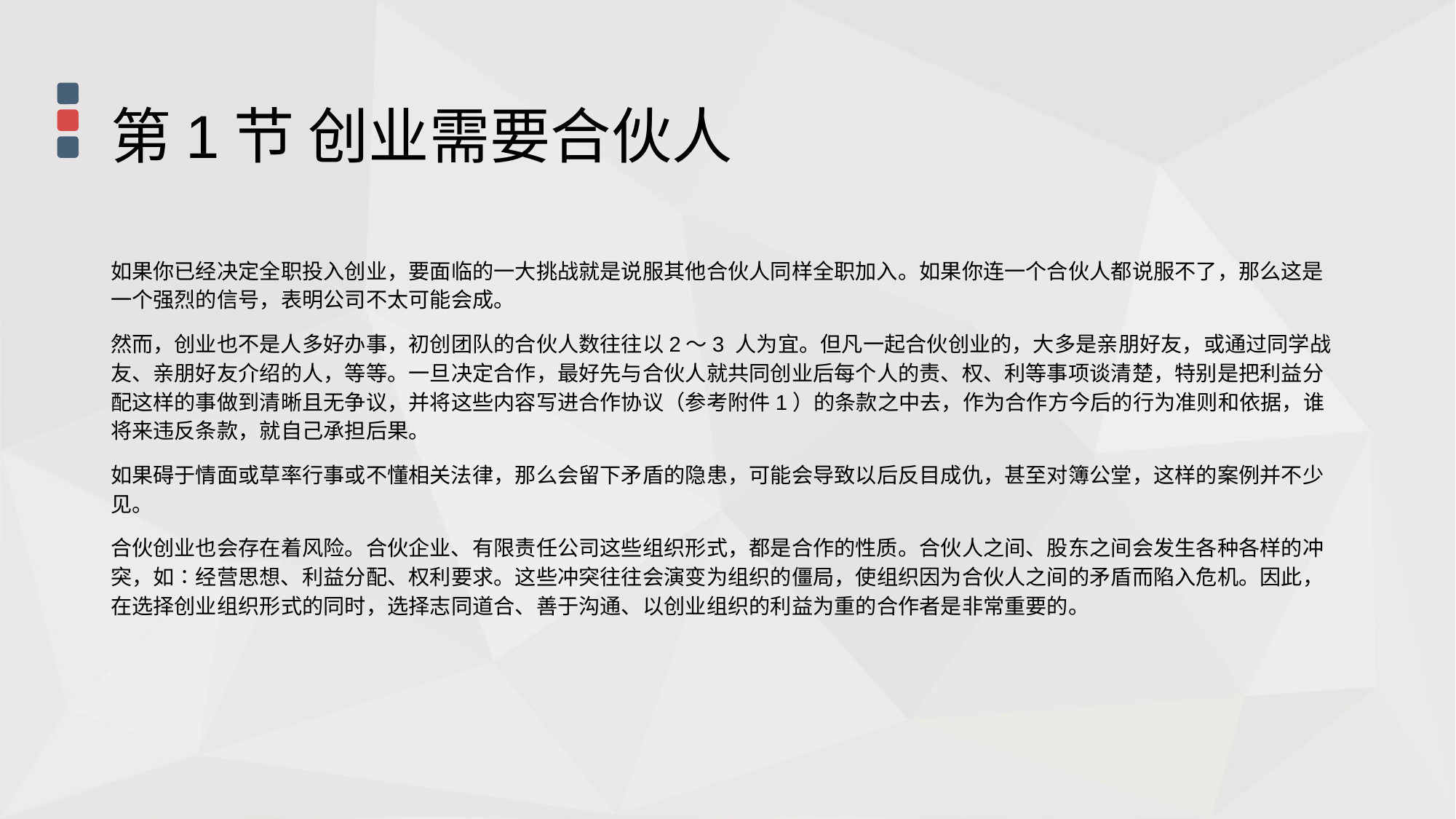

第1节 创业需要合伙人
如果你已经决定全职投入创业，要面临的一大挑战就是说服其他合伙人同样全职加入。如果你连一个合伙人都说服不了，那么这是一个强烈的信号，表明公司不太可能会成。
然而，创业也不是人多好办事，初创团队的合伙人数往往以2～3 人为宜。但凡一起合伙创业的，大多是亲朋好友，或通过同学战友、亲朋好友介绍的人，等等。一旦决定合作，最好先与合伙人就共同创业后每个人的责、权、利等事项谈清楚，特别是把利益分配这样的事做到清晰且无争议，并将这些内容写进合作协议（参考附件1）的条款之中去，作为合作方今后的行为准则和依据，谁将来违反条款，就自己承担后果。
如果碍于情面或草率行事或不懂相关法律，那么会留下矛盾的隐患，可能会导致以后反目成仇，甚至对簿公堂，这样的案例并不少见。
合伙创业也会存在着风险。合伙企业、有限责任公司这些组织形式，都是合作的性质。合伙人之间、股东之间会发生各种各样的冲突，如∶经营思想、利益分配、权利要求。这些冲突往往会演变为组织的僵局，使组织因为合伙人之间的矛盾而陷入危机。因此，在选择创业组织形式的同时，选择志同道合、善于沟通、以创业组织的利益为重的合作者是非常重要的。